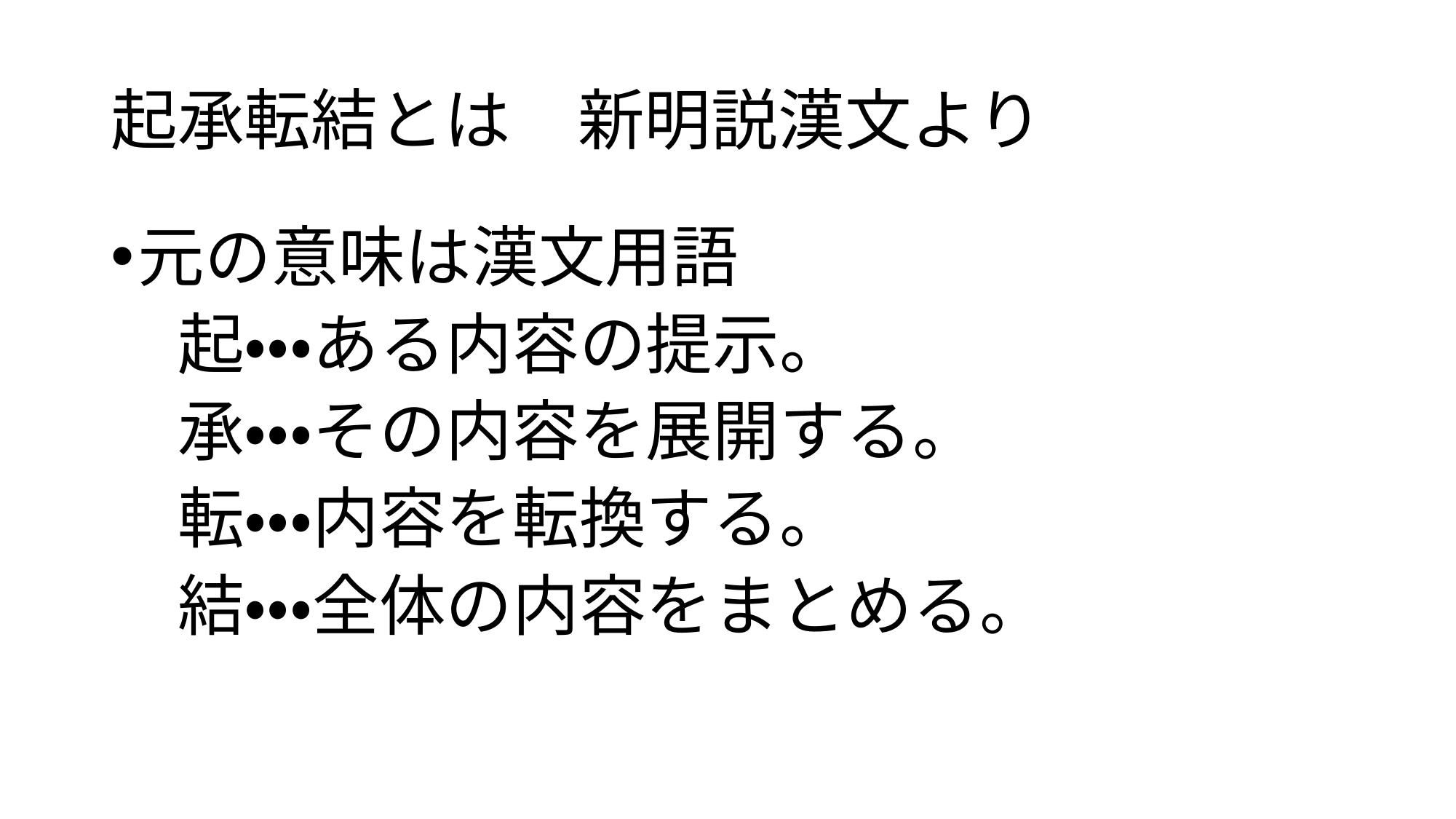

# 起承転結とは　新明説漢文より
元の意味は漢文用語
　起・・・ある内容の提示。
　承・・・その内容を展開する。
　転・・・内容を転換する。
　結・・・全体の内容をまとめる。